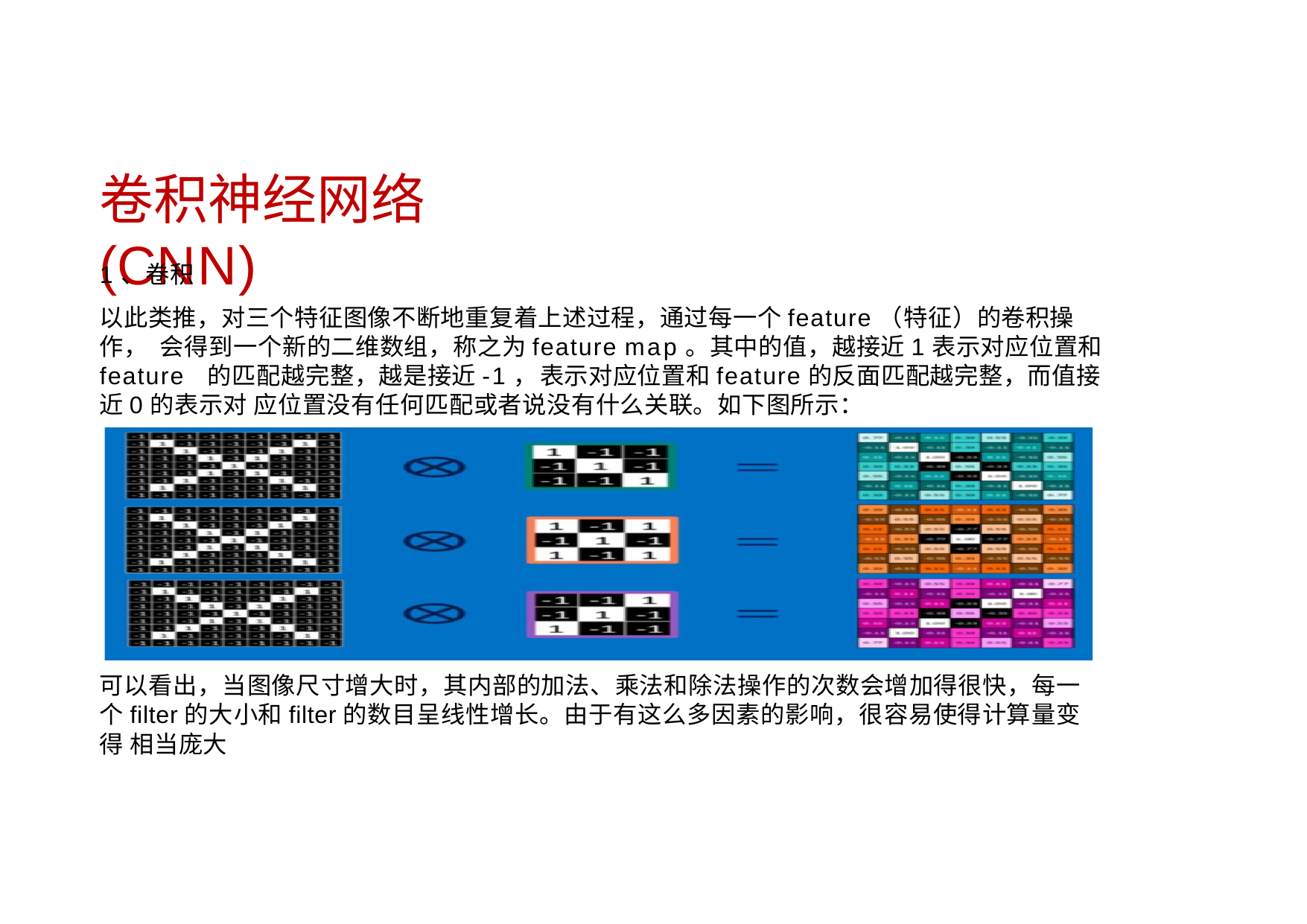

# 卷积神经网络(CNN)
1、卷积
以此类推，对三个特征图像不断地重复着上述过程，通过每一个feature（特征）的卷积操作，  会得到一个新的二维数组，称之为feature map。其中的值，越接近1表示对应位置和feature  的匹配越完整，越是接近-1，表示对应位置和feature的反面匹配越完整，而值接近0的表示对 应位置没有任何匹配或者说没有什么关联。如下图所示：

可以看出，当图像尺寸增大时，其内部的加法、乘法和除法操作的次数会增加得很快，每一 个filter的大小和filter的数目呈线性增长。由于有这么多因素的影响，很容易使得计算量变得 相当庞大